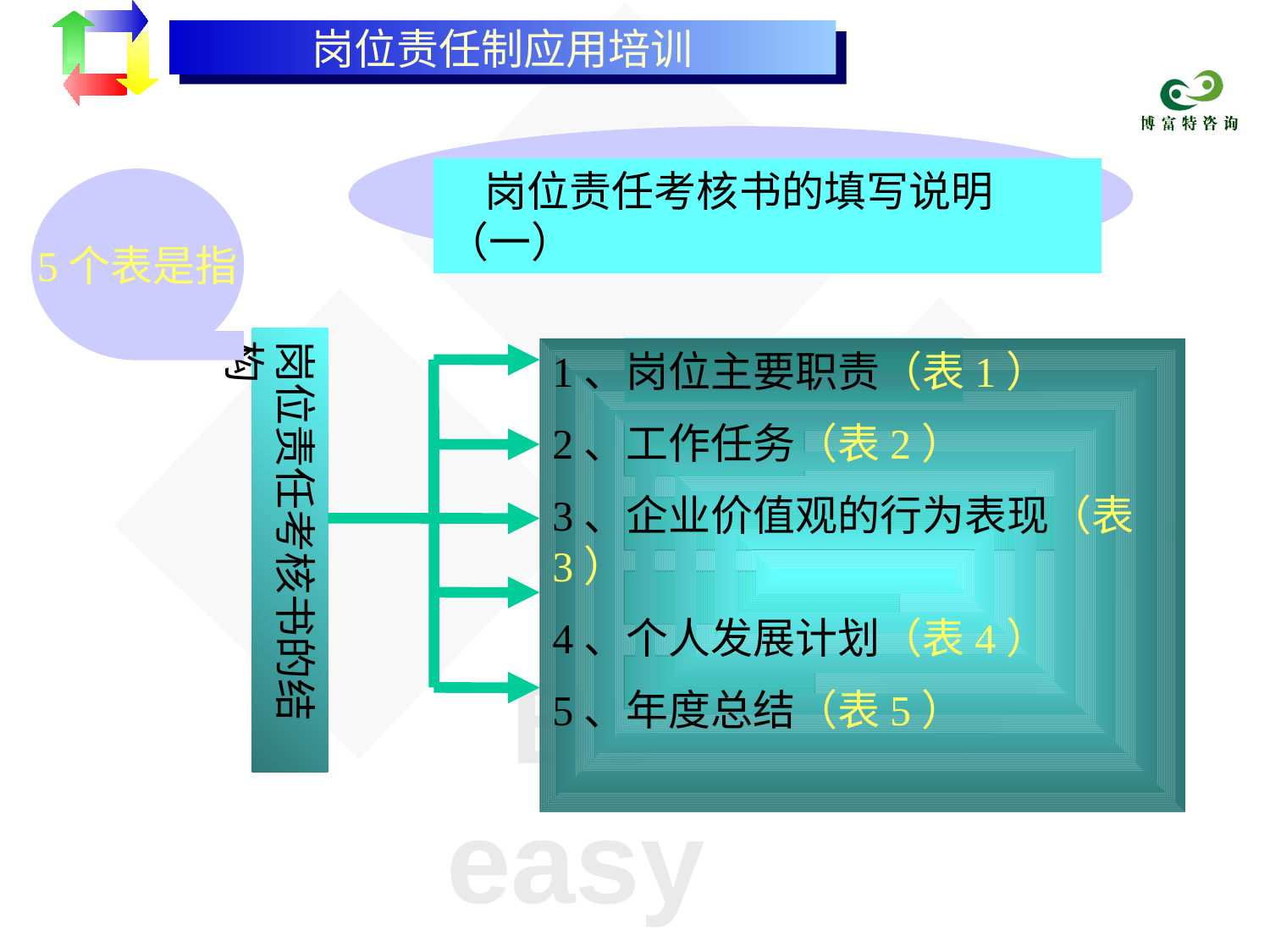

岗位责任制应用培训

   岗位责任考核书的填写说明（一）
5个表是指
岗位责任考核书的结构
1、岗位主要职责（表1）
2、工作任务（表2）
3、企业价值观的行为表现（表3）
4、个人发展计划（表4）
5、年度总结（表5）